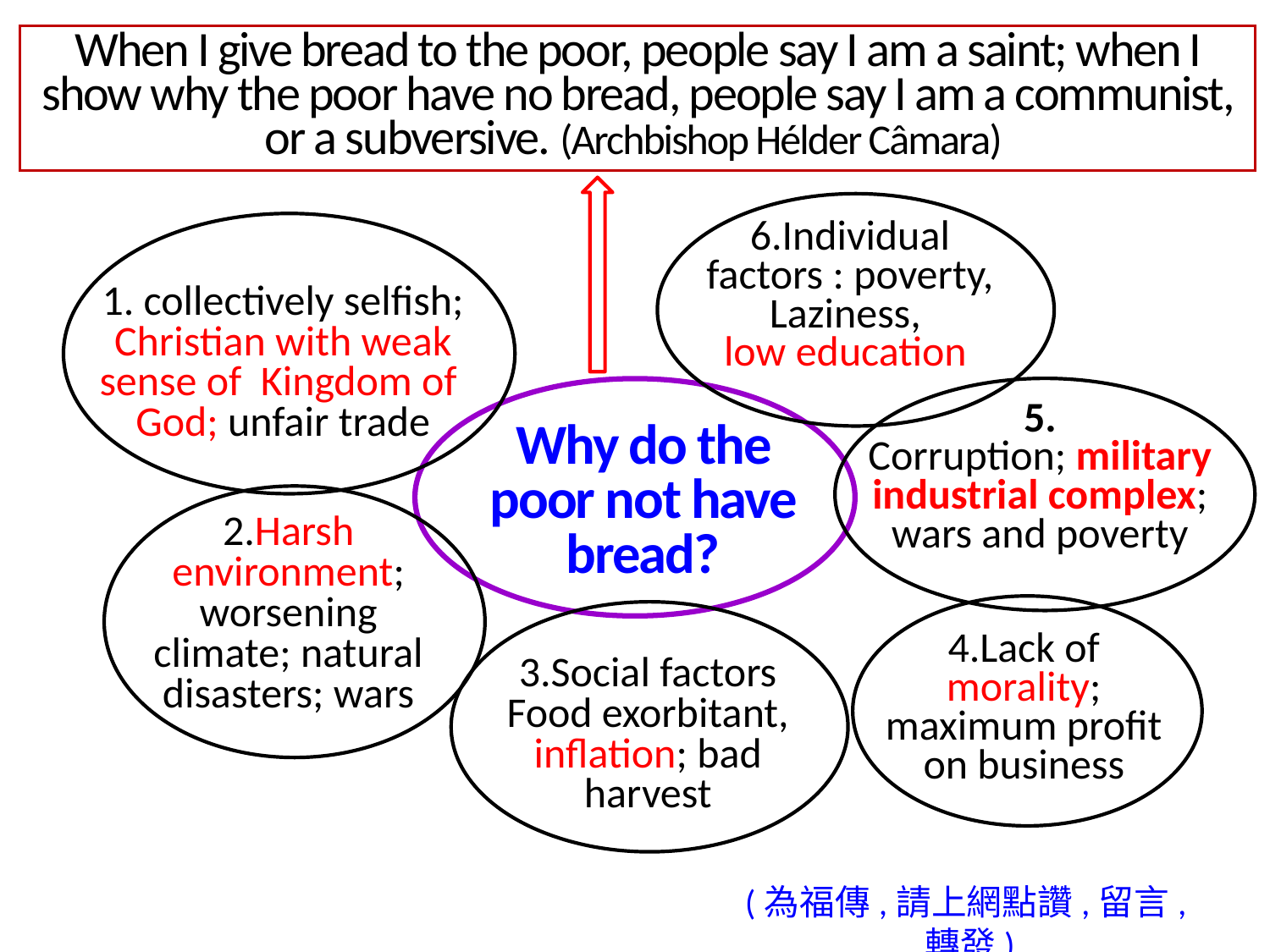

When I give bread to the poor, people say I am a saint; when I show why the poor have no bread, people say I am a communist, or a subversive. (Archbishop Hélder Câmara)

6.Individual factors : poverty,
Laziness,
low education

1. collectively selfish; Christian with weak sense of  Kingdom of
God; unfair trade

5.
Corruption; military industrial complex; wars and poverty
Why do the poor not have bread?

2.Harsh environment; worsening climate; natural disasters; wars

4.Lack of morality; maximum profit
on business
3.Social factors
Food exorbitant, inflation; bad harvest
(為福傳,請上網點讚,留言,轉發)